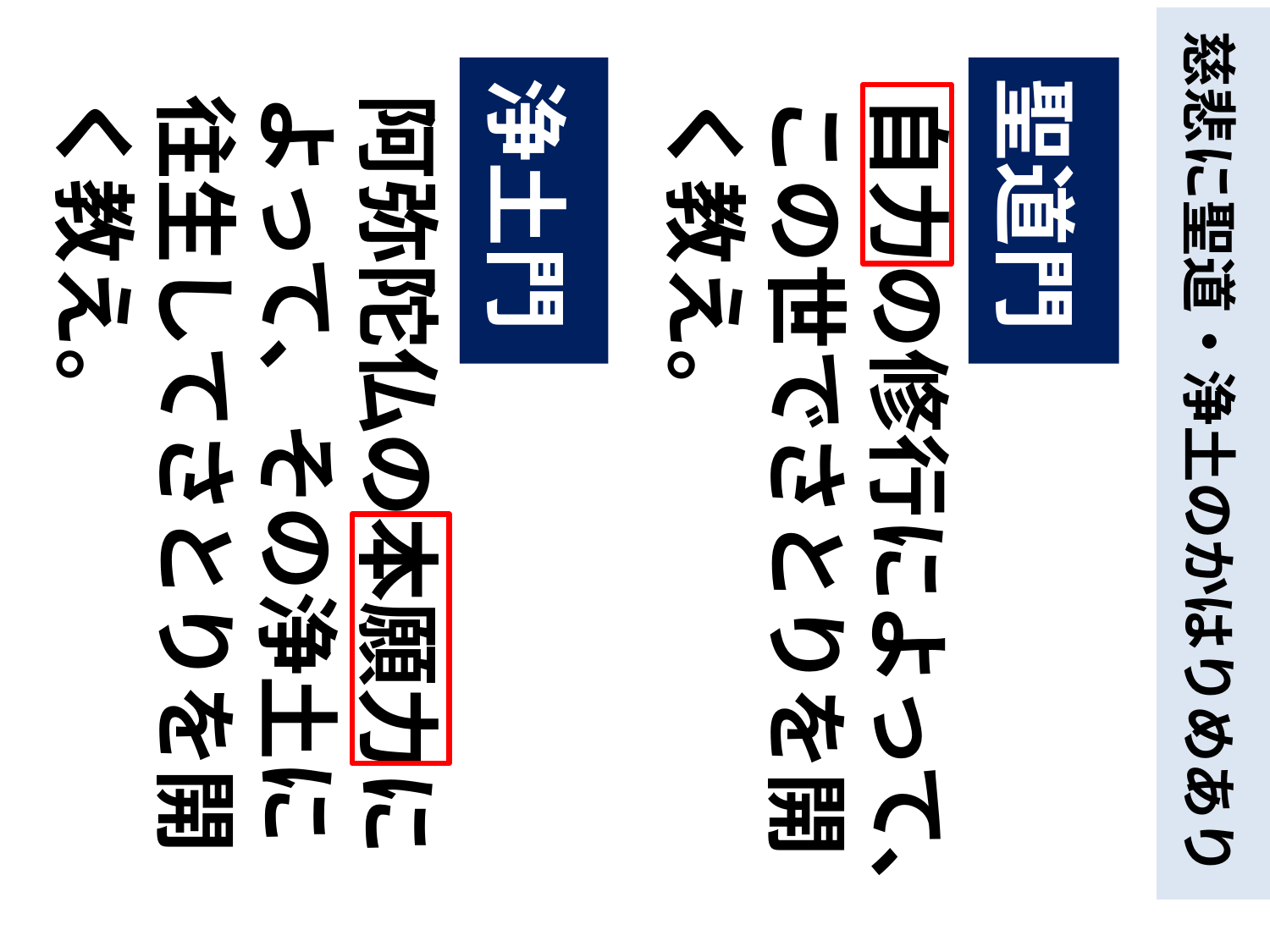

慈悲に聖道・浄土のかはりめあり
浄土門
聖道門
阿弥陀仏の本願力によって、その浄土に往生してさとりを開く教え。
自力の修行によって、この世でさとりを開く教え。